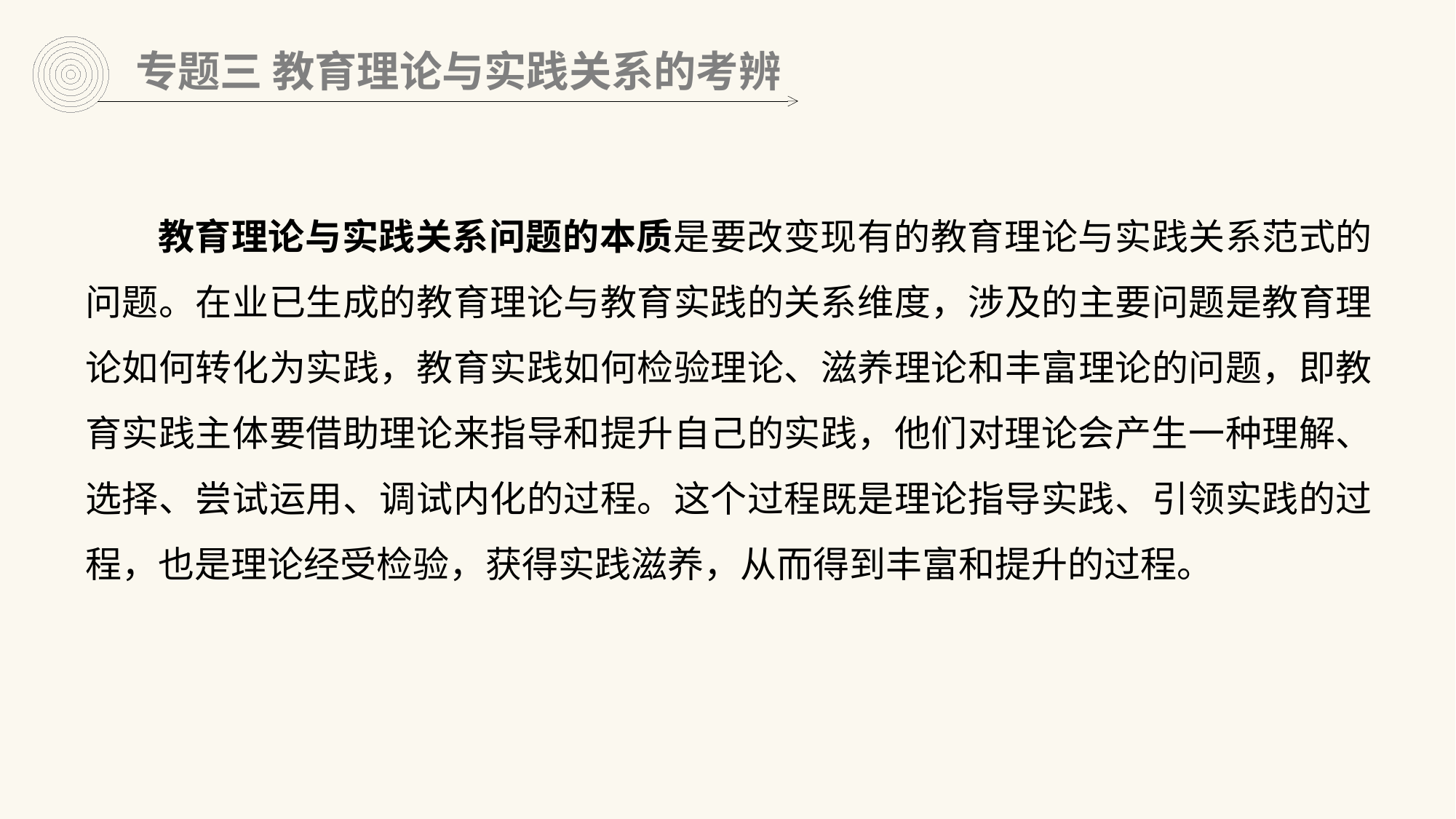

专题三 教育理论与实践关系的考辨
教育理论与实践关系问题的本质是要改变现有的教育理论与实践关系范式的问题。在业已生成的教育理论与教育实践的关系维度，涉及的主要问题是教育理论如何转化为实践，教育实践如何检验理论、滋养理论和丰富理论的问题，即教育实践主体要借助理论来指导和提升自己的实践，他们对理论会产生一种理解、选择、尝试运用、调试内化的过程。这个过程既是理论指导实践、引领实践的过程，也是理论经受检验，获得实践滋养，从而得到丰富和提升的过程。